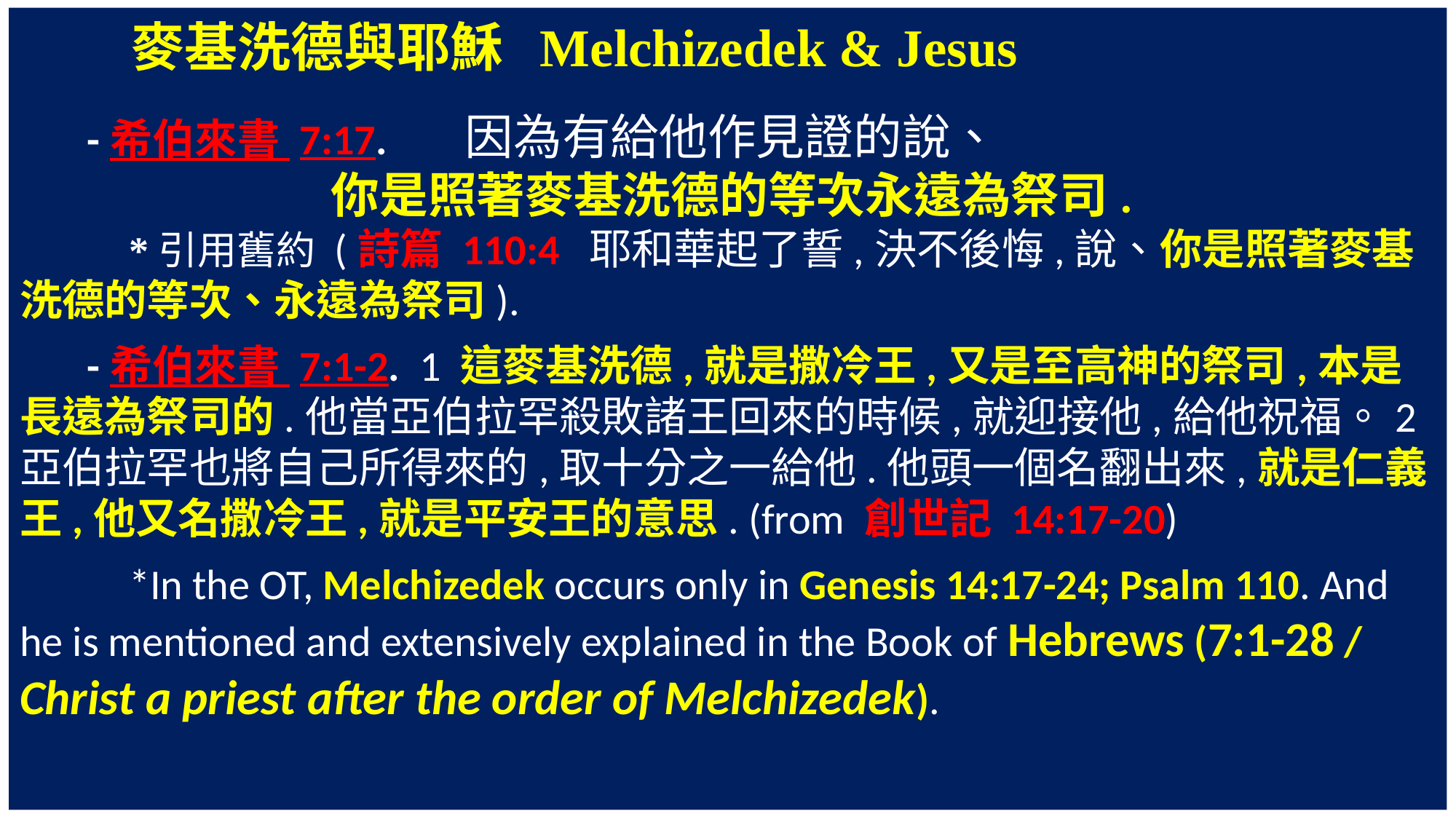

麥基洗德與耶穌  Melchizedek & Jesus

       -希伯來書 7:17.       因為有給他作見證的說、
                           你是照著麥基洗德的等次永遠為祭司.
	*引用舊約 (詩篇 110:4  耶和華起了誓,決不後悔,說、你是照著麥基洗德的等次、永遠為祭司).

       -希伯來書 7:1-2.  1 這麥基洗德,就是撒冷王,又是至高神的祭司,本是長遠為祭司的.他當亞伯拉罕殺敗諸王回來的時候,就迎接他,給他祝福。2 亞伯拉罕也將自己所得來的,取十分之一給他.他頭一個名翻出來,就是仁義王,他又名撒冷王,就是平安王的意思. (from 創世記 14:17-20)

	*In the OT, Melchizedek occurs only in Genesis 14:17-24; Psalm 110. And he is mentioned and extensively explained in the Book of Hebrews (7:1-28 / Christ a priest after the order of Melchizedek).